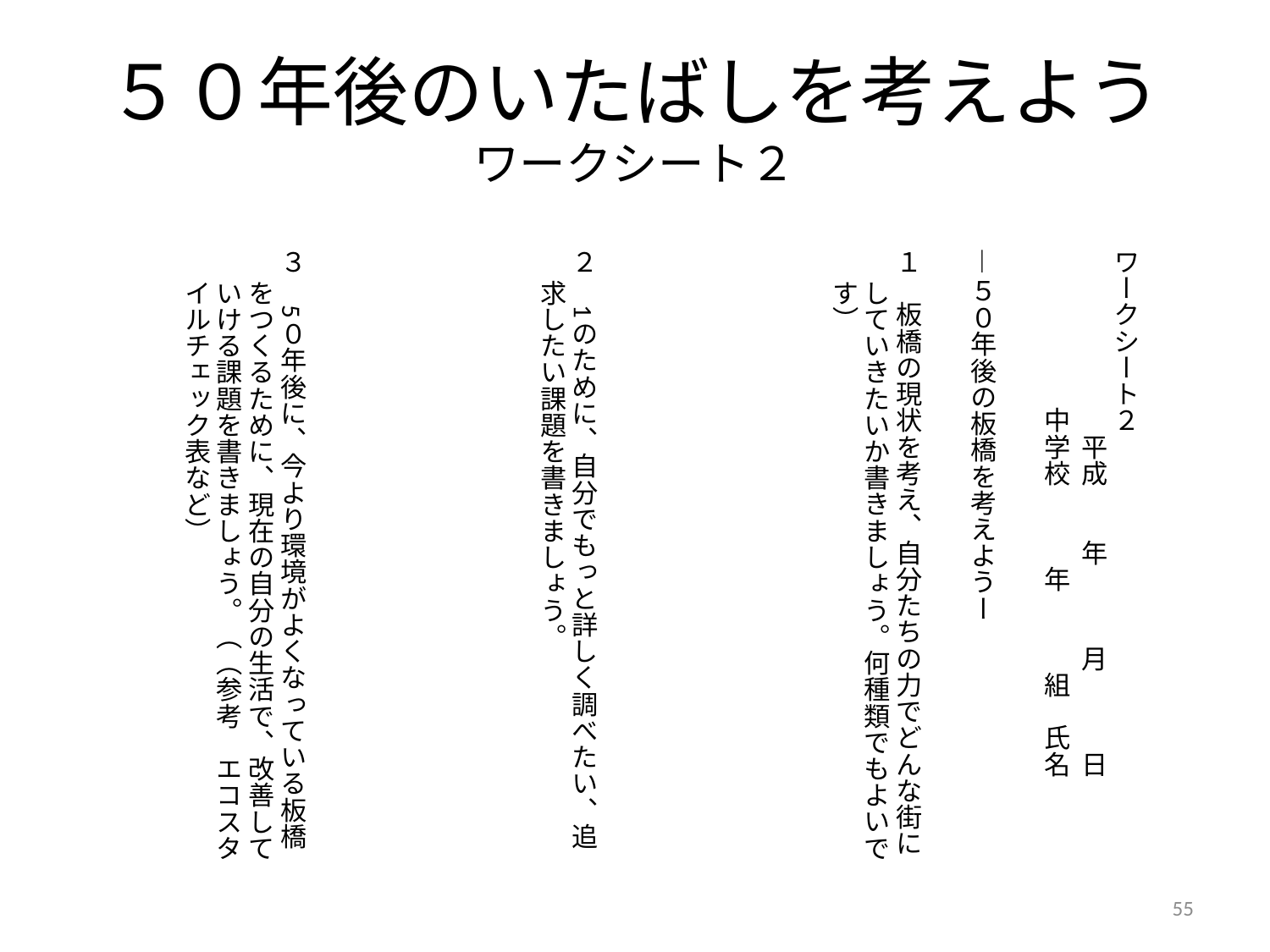

# ５０年後のいたばしを考えよう ワークシート２
ワークシート２　　　　　　　　　　　　　　　　　　　　　　　平成　　年　　　月　　　日
　　　　　　中学校　　　年　　　組　氏名

―５０年後の板橋を考えようー

１　板橋の現状を考え、自分たちの力でどんな街にしていきたいか書きましょう。何種類でもよいです）

２　1のために、自分でもっと詳しく調べたい、追求したい課題を書きましょう。

３　5０年後に、今より環境がよくなっている板橋をつくるために、現在の自分の生活で、改善していける課題を書きましょう。（（参考　エコスタイルチェック表など）

55